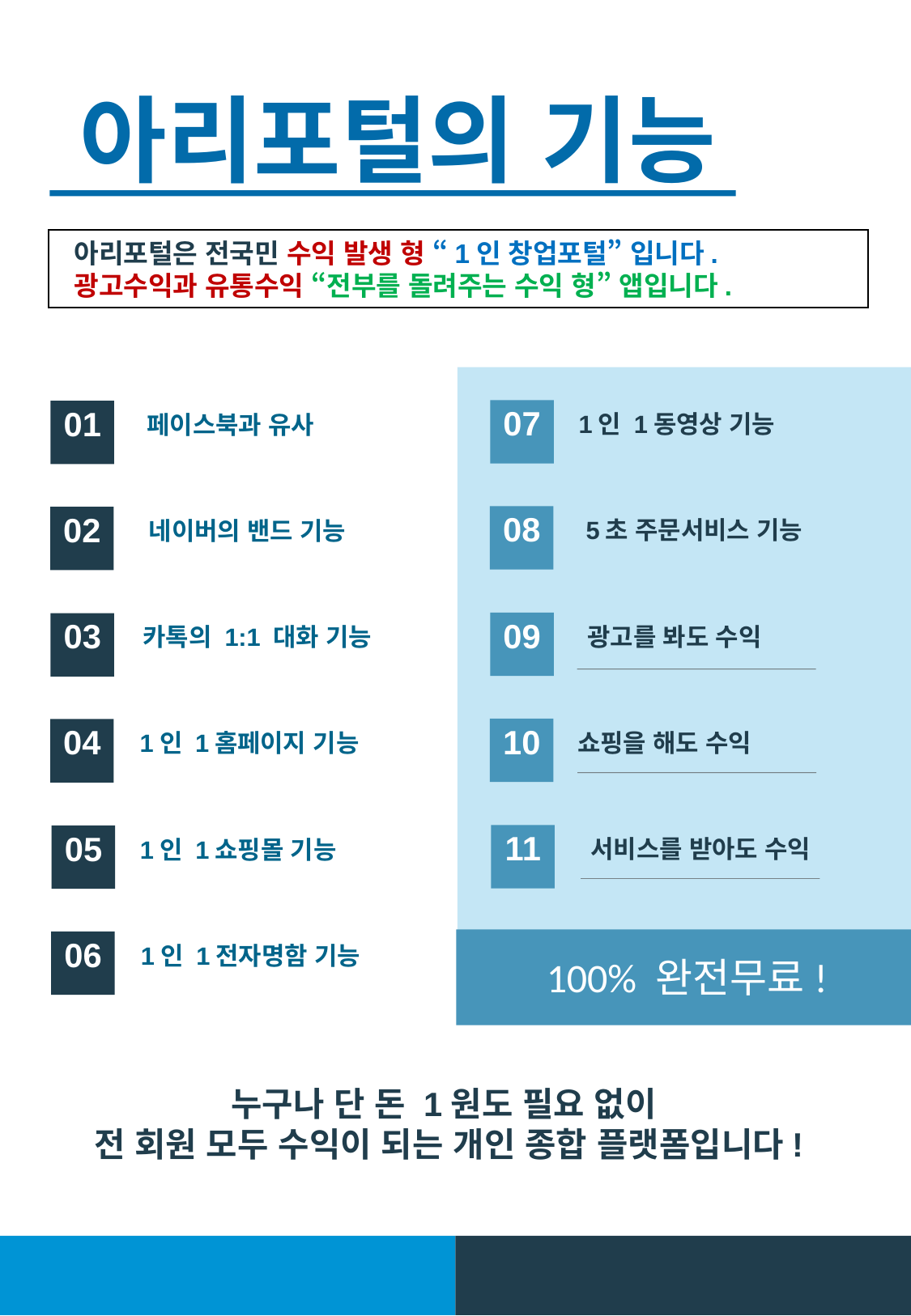

아리포털의 기능

   아리포털은 전국민 수익 발생 형 “1인 창업포털” 입니다.
   광고수익과 유통수익 “전부를 돌려주는 수익 형” 앱입니다.

07
01
1인 1동영상 기능
페이스북과 유사
08
02
5초 주문서비스 기능
네이버의 밴드 기능
09
03
광고를 봐도 수익
카톡의 1:1 대화 기능

10
04
쇼핑을 해도 수익
1인 1홈페이지 기능

11
05
서비스를 받아도 수익
1인 1쇼핑몰 기능

06
1인 1전자명함 기능
100% 완전무료!
누구나 단 돈 1원도 필요 없이
전 회원 모두 수익이 되는 개인 종합 플랫폼입니다!